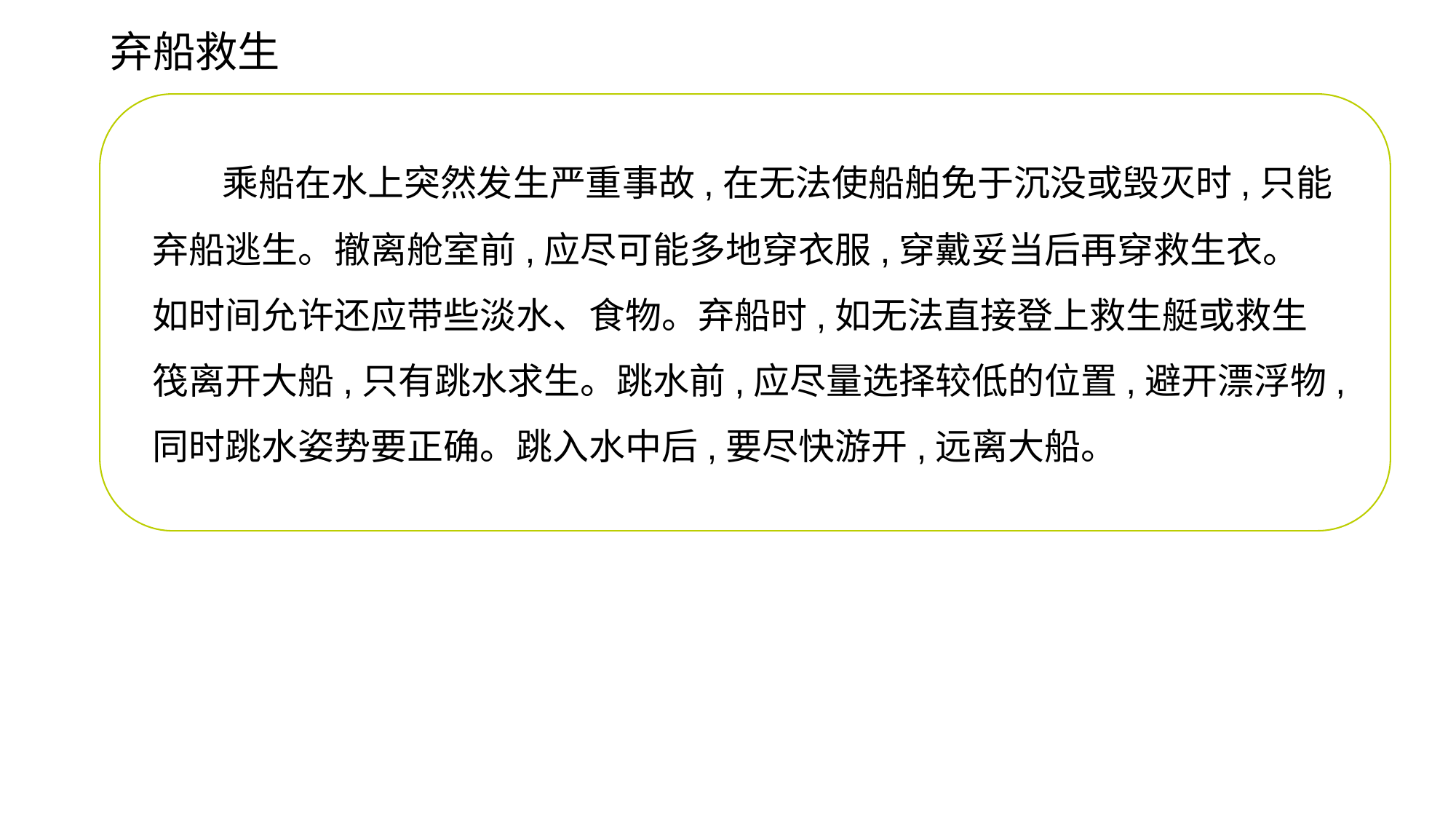

弃船救生

        乘船在水上突然发生严重事故,在无法使船舶免于沉没或毁灭时,只能弃船逃生。撤离舱室前,应尽可能多地穿衣服,穿戴妥当后再穿救生衣。如时间允许还应带些淡水、食物。弃船时,如无法直接登上救生艇或救生筏离开大船,只有跳水求生。跳水前,应尽量选择较低的位置,避开漂浮物,同时跳水姿势要正确。跳入水中后,要尽快游开,远离大船。